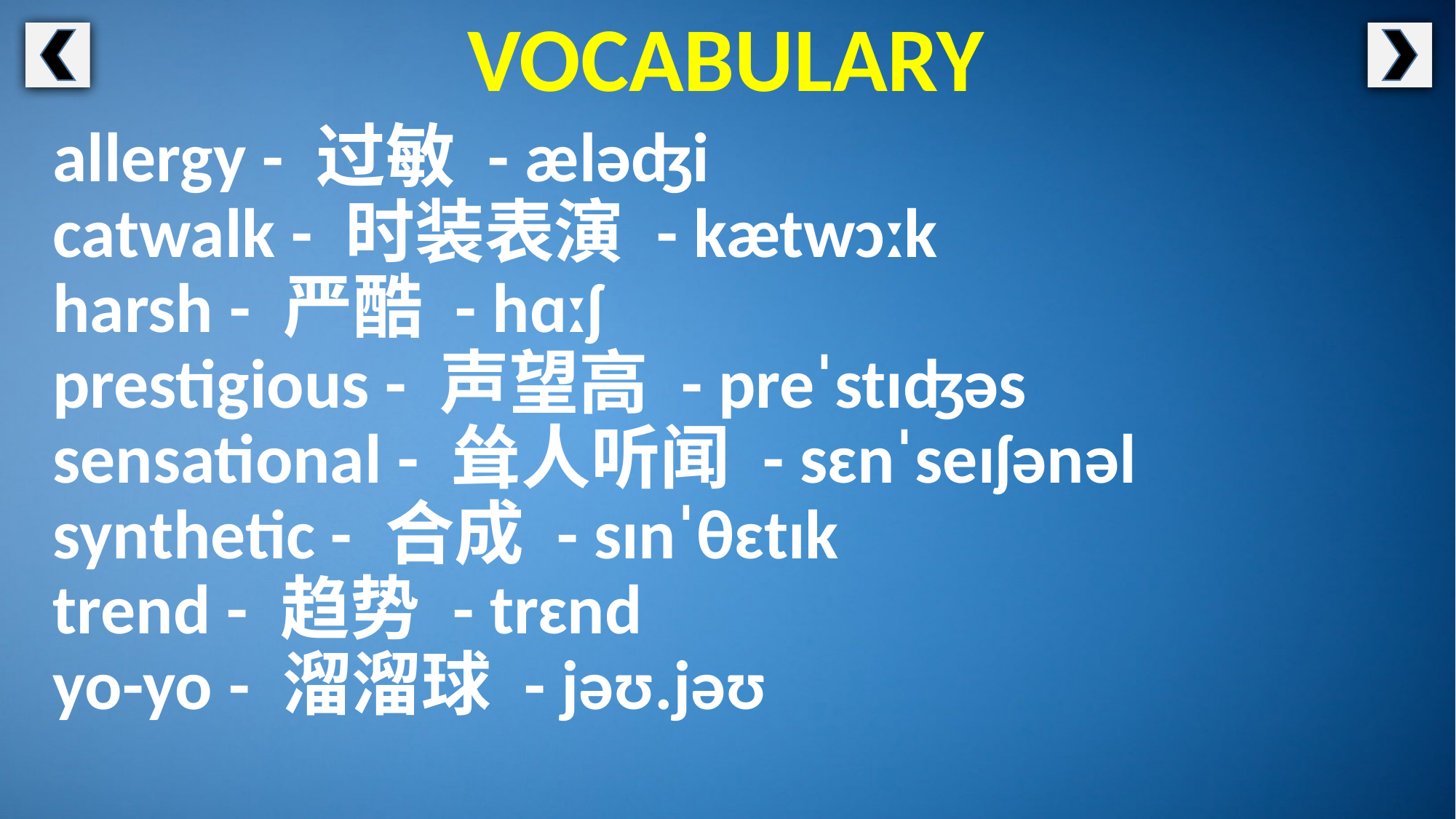

VOCABULARY
allergy - 过敏 - æləʤi
catwalk - 时装表演 - kætwɔːk
harsh - 严酷 - hɑːʃ
prestigious - 声望高 - preˈstɪʤəs
sensational - 耸人听闻 - sɛnˈseɪʃənəl
synthetic - 合成 - sɪnˈθɛtɪk
trend - 趋势 - trɛnd
yo-yo - 溜溜球 - jəʊ.jəʊ